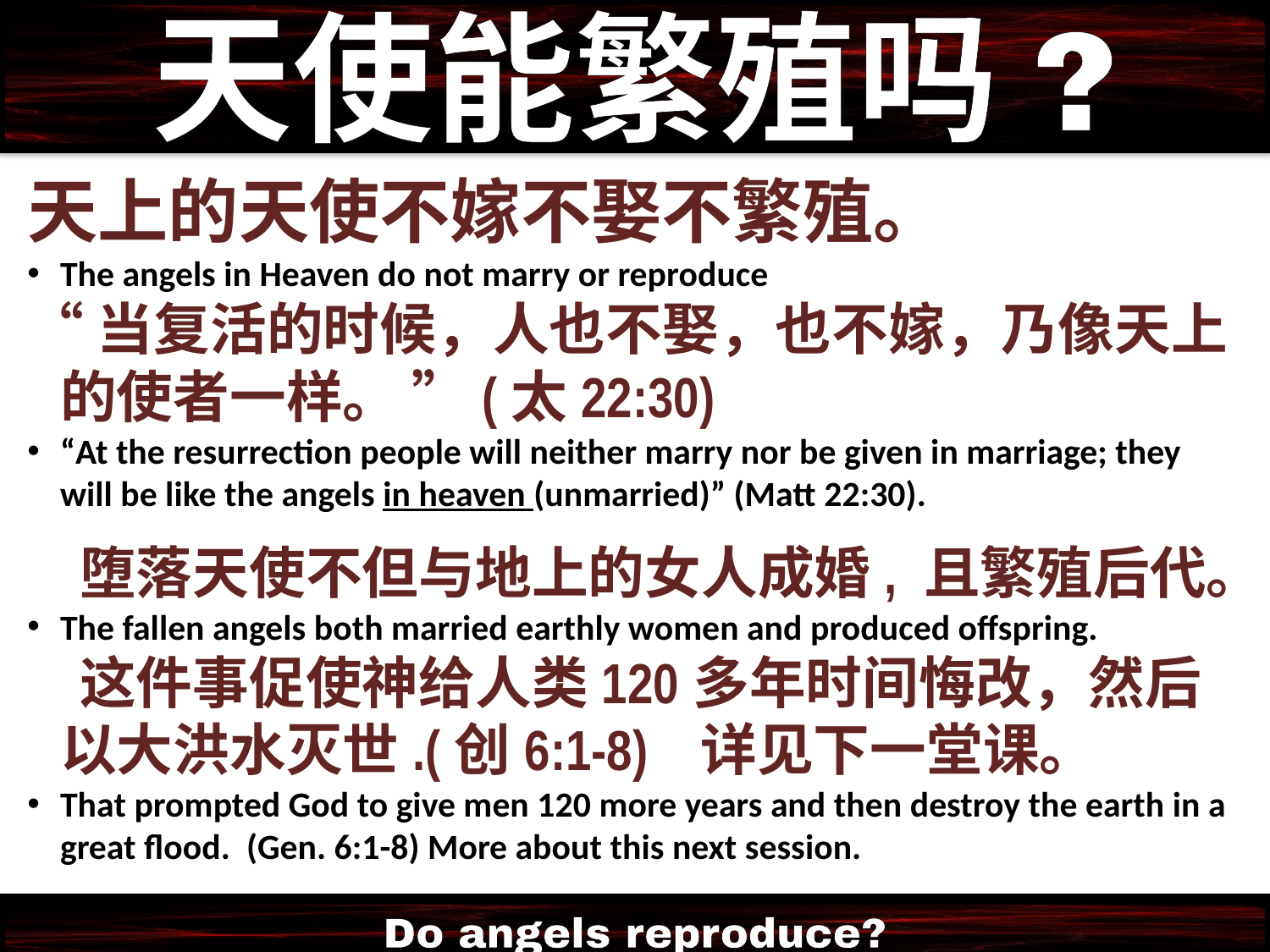

天使能繁殖吗?
天上的天使不嫁不娶不繁殖。
The angels in Heaven do not marry or reproduce
“当复活的时候，人也不娶，也不嫁，乃像天上的使者一样。 ”(太22:30)
“At the resurrection people will neither marry nor be given in marriage; they     will be like the angels in heaven (unmarried)” (Matt 22:30).

   堕落天使不但与地上的女人成婚, 且繁殖后代。
The fallen angels both married earthly women and produced offspring.
   这件事促使神给人类120多年时间悔改，然后以大洪水灭世.(创6:1-8)   详见下一堂课。
That prompted God to give men 120 more years and then destroy the earth in a great flood.  (Gen. 6:1-8) More about this next session.
Do angels reproduce?